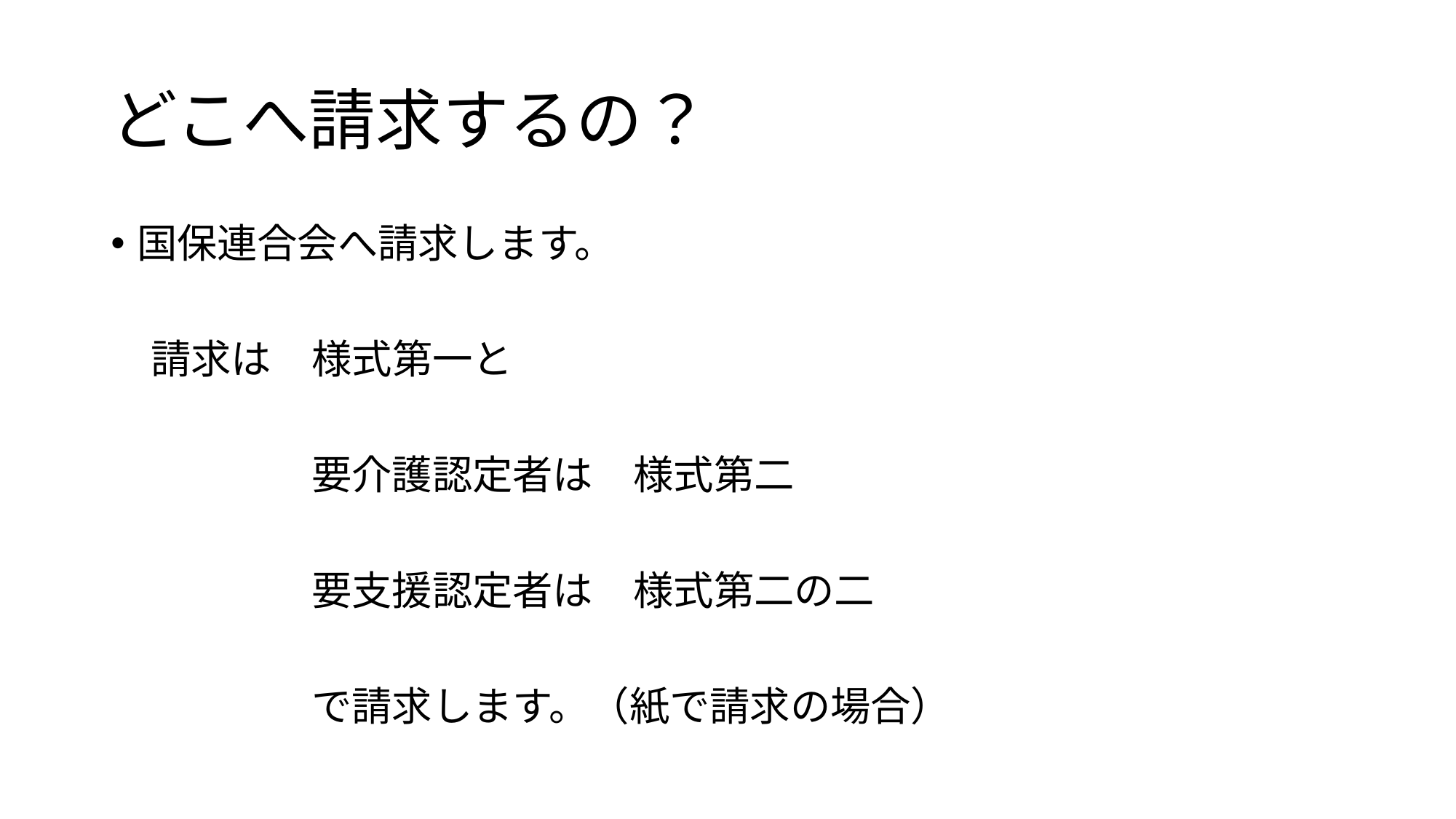

# どこへ請求するの？
国保連合会へ請求します。

　請求は　様式第一と

　　　　　要介護認定者は　様式第二

　　　　　要支援認定者は　様式第二の二

　　　　　で請求します。（紙で請求の場合）